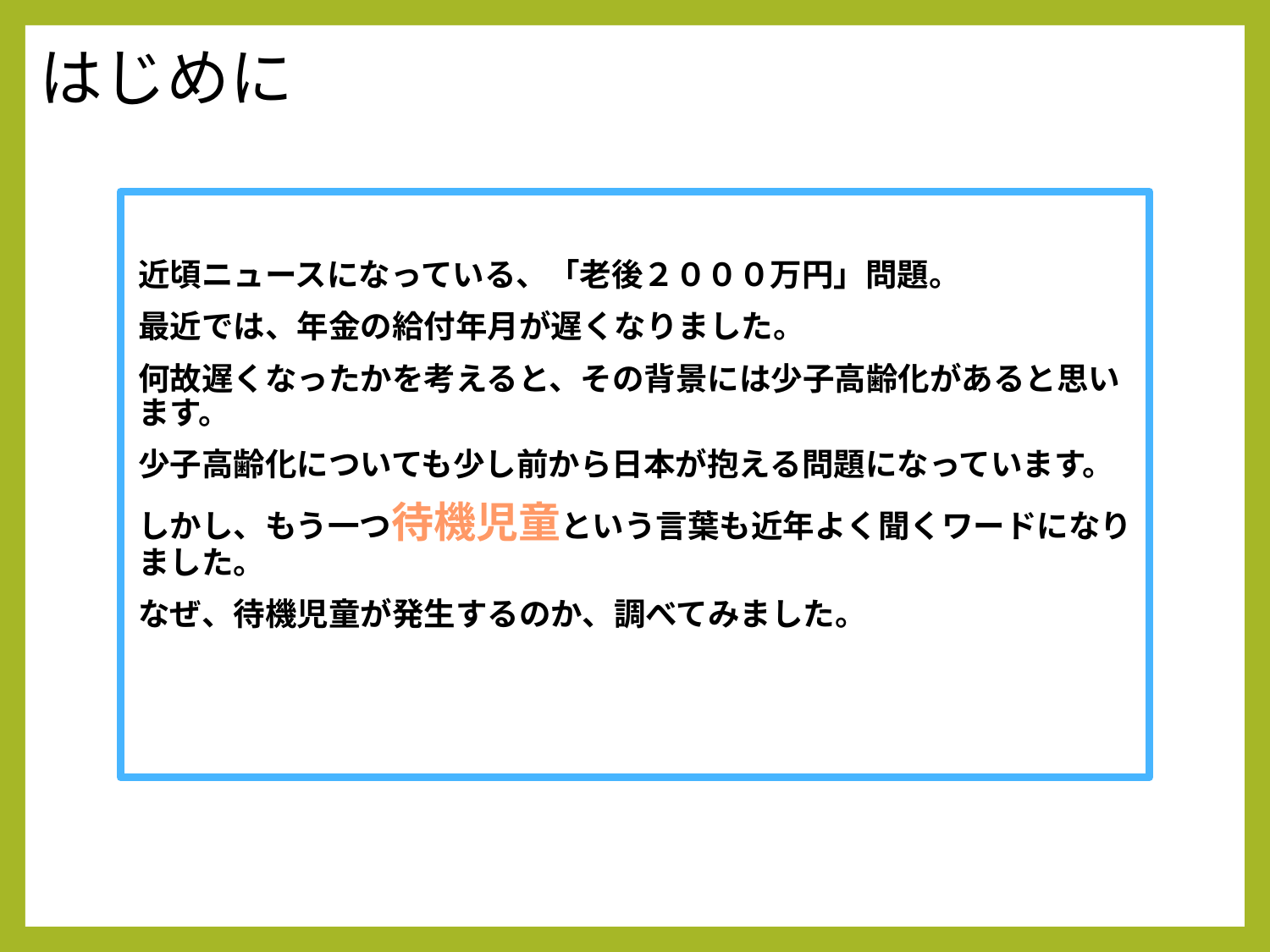

# はじめに
近頃ニュースになっている、「老後２０００万円」問題。
最近では、年金の給付年月が遅くなりました。
何故遅くなったかを考えると、その背景には少子高齢化があると思います。
少子高齢化についても少し前から日本が抱える問題になっています。
しかし、もう一つ待機児童という言葉も近年よく聞くワードになりました。
なぜ、待機児童が発生するのか、調べてみました。